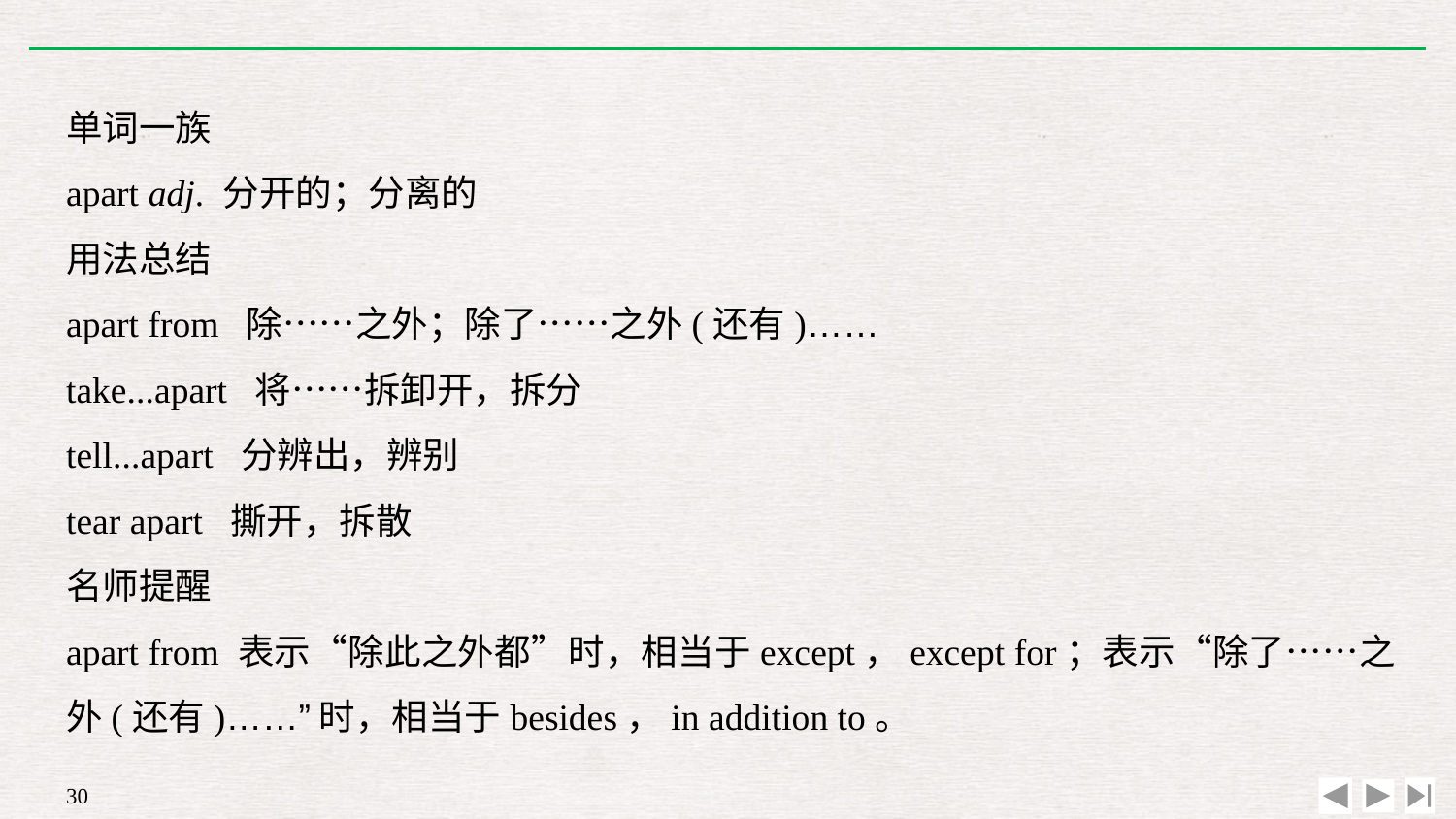

单词一族
apart adj. 分开的；分离的
用法总结
apart from  除……之外；除了……之外(还有)……
take...apart  将……拆卸开，拆分
tell...apart  分辨出，辨别
tear apart  撕开，拆散
名师提醒
apart from 表示“除此之外都”时，相当于except，except for；表示“除了……之外(还有)……”时，相当于besides，in addition to。